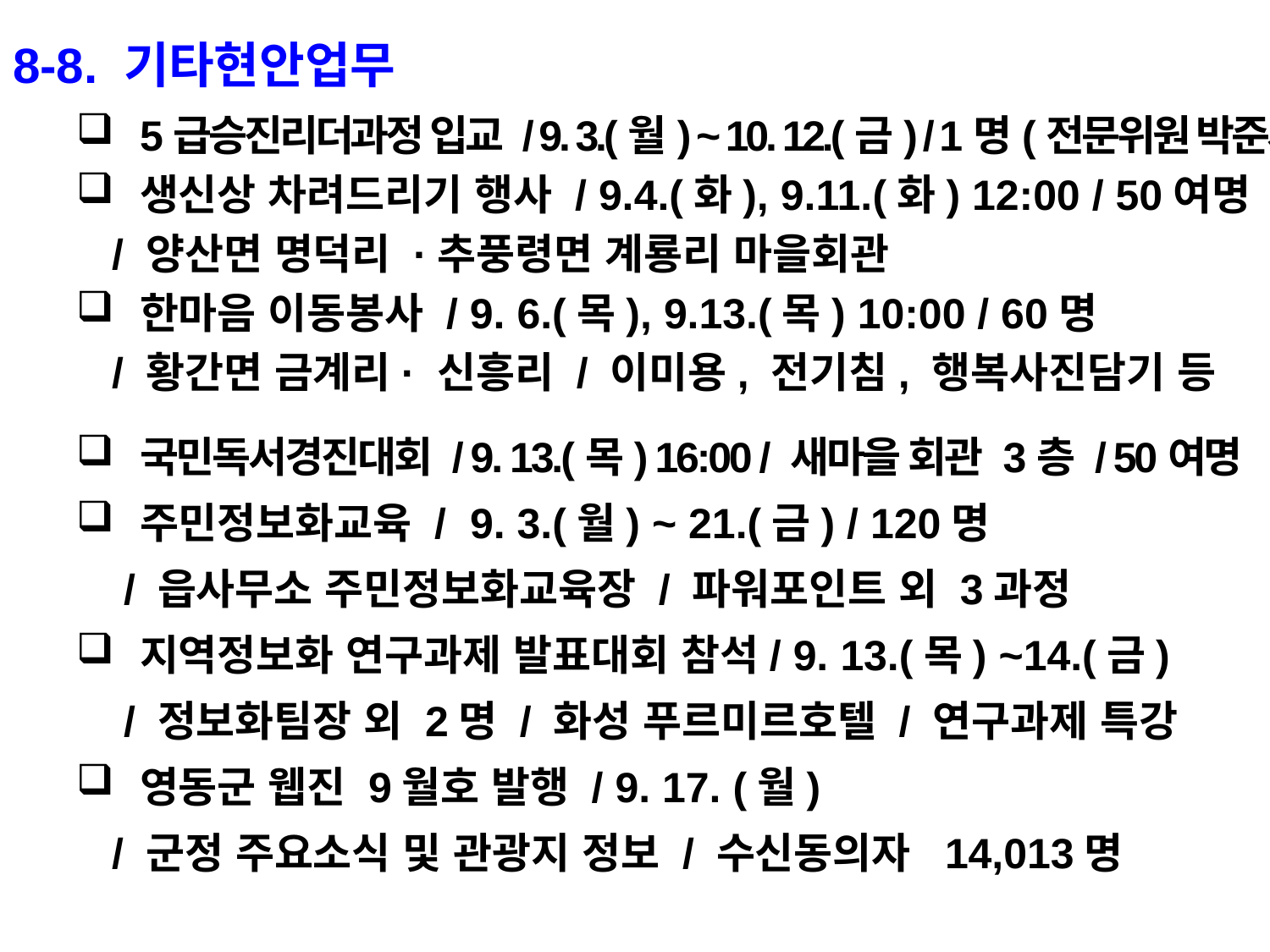

8-8. 기타현안업무
5급승진리더과정 입교 / 9. 3.(월) ~ 10. 12.(금) / 1명(전문위원 박준서)
생신상 차려드리기 행사 / 9.4.(화), 9.11.(화) 12:00 / 50여명
   / 양산면 명덕리 ·추풍령면 계룡리 마을회관
한마음 이동봉사 / 9. 6.(목), 9.13.(목) 10:00 / 60명
   / 황간면 금계리· 신흥리 / 이미용, 전기침, 행복사진담기 등
국민독서경진대회 / 9. 13.(목) 16:00 / 새마을 회관 3층 / 50여명
주민정보화교육 /  9. 3.(월) ~ 21.(금) / 120명
    / 읍사무소 주민정보화교육장 / 파워포인트 외 3과정
지역정보화 연구과제 발표대회 참석/ 9. 13.(목) ~14.(금)
    / 정보화팀장 외 2명 / 화성 푸르미르호텔 / 연구과제 특강
영동군 웹진 9월호 발행 / 9. 17. (월)
   / 군정 주요소식 및 관광지 정보 / 수신동의자  14,013명